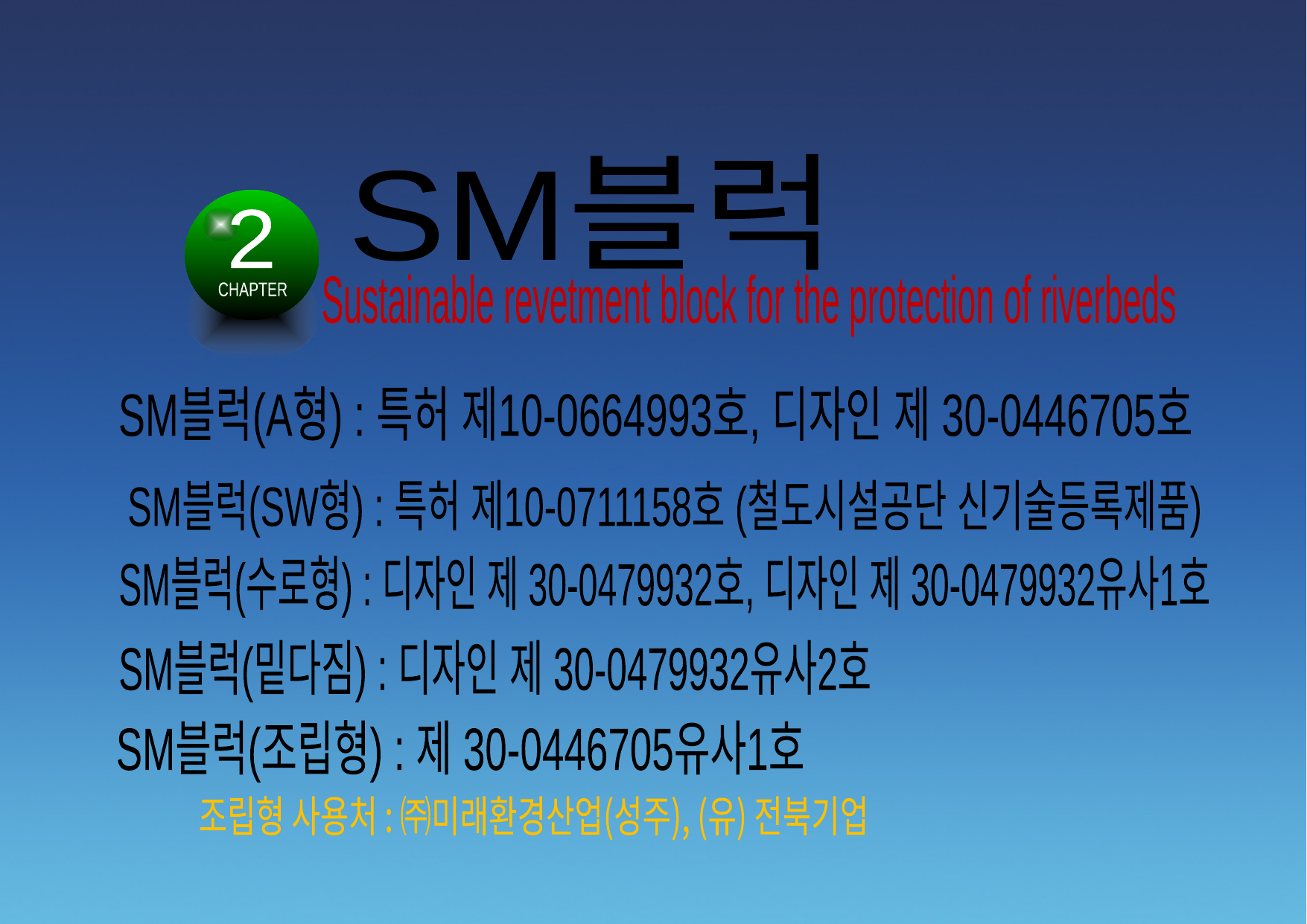

SM블럭

2
Sustainable revetment block for the protection of riverbeds
CHAPTER
 SM블럭(A형) : 특허 제10-0664993호, 디자인 제 30-0446705호
SM블럭(SW형) : 특허 제10-0711158호 (철도시설공단 신기술등록제품)
 SM블럭(수로형) : 디자인 제 30-0479932호, 디자인 제 30-0479932유사1호
 SM블럭(밑다짐) : 디자인 제 30-0479932유사2호
 SM블럭(조립형) : 제 30-0446705유사1호
조립형 사용처 : ㈜미래환경산업(성주), (유) 전북기업